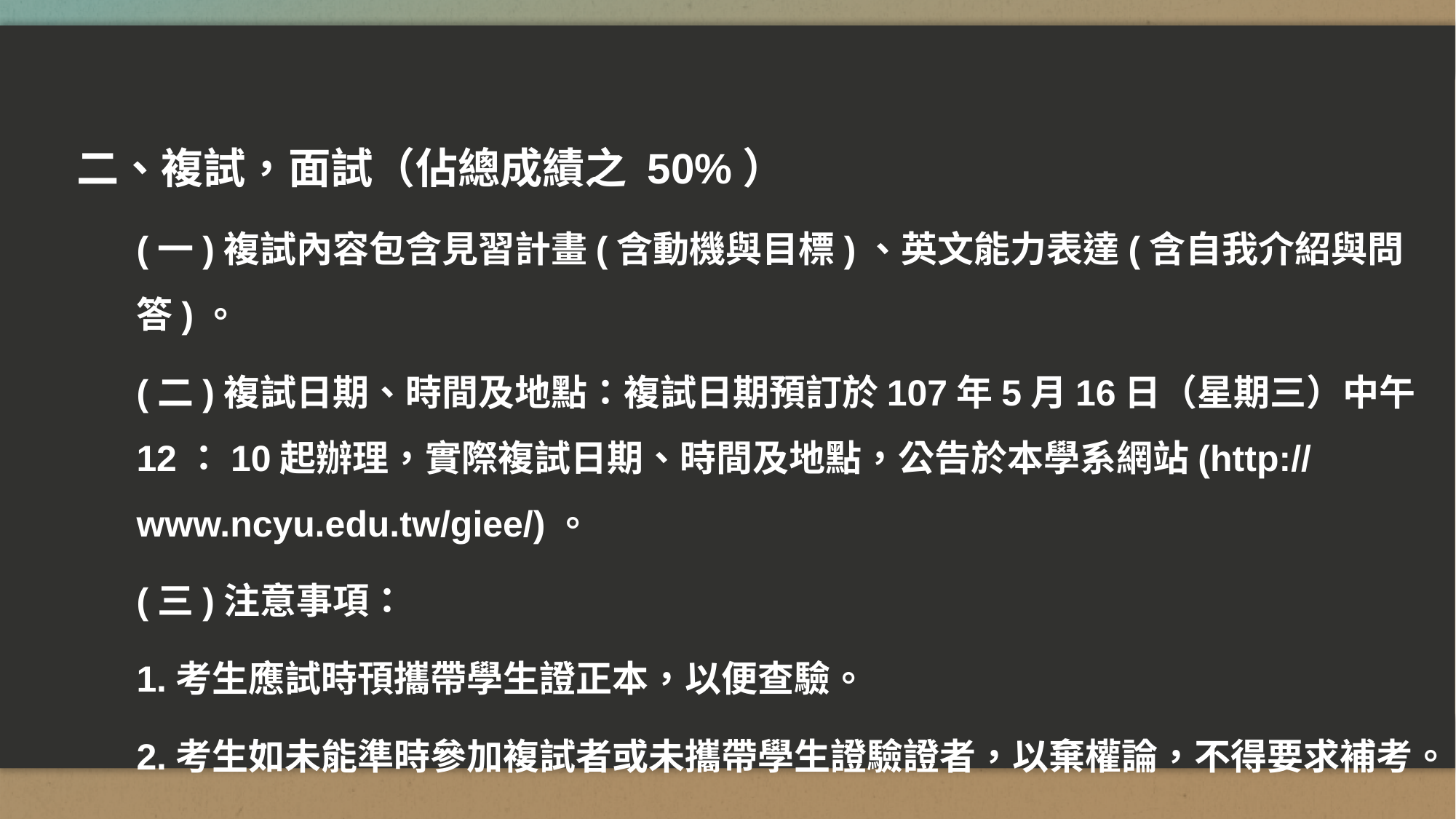

二、複試，面試（佔總成績之 50%）
(一)複試內容包含見習計畫(含動機與目標)、英文能力表達(含自我介紹與問答)。
(二)複試日期、時間及地點：複試日期預訂於107年5月16日（星期三）中午12：10起辦理，實際複試日期、時間及地點，公告於本學系網站(http://www.ncyu.edu.tw/giee/)。
(三)注意事項：
1.考生應試時頇攜帶學生證正本，以便查驗。
2.考生如未能準時參加複試者或未攜帶學生證驗證者，以棄權論，不得要求補考。